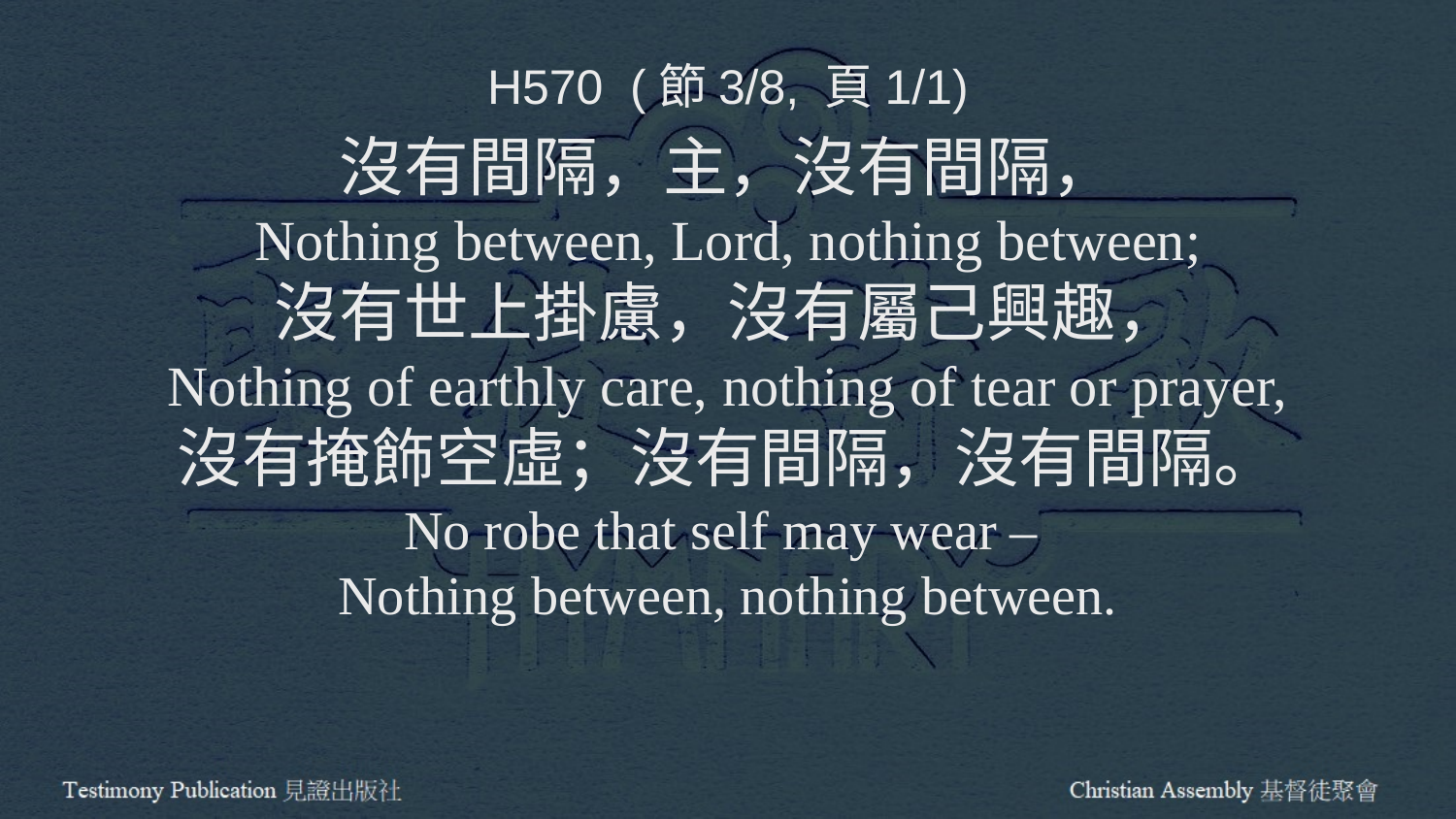

H570  (節3/8, 頁1/1)
沒有間隔，主，沒有間隔，
Nothing between, Lord, nothing between;
沒有世上掛慮，沒有屬己興趣，
Nothing of earthly care, nothing of tear or prayer,
沒有掩飾空虛；沒有間隔，沒有間隔。
No robe that self may wear –
Nothing between, nothing between.